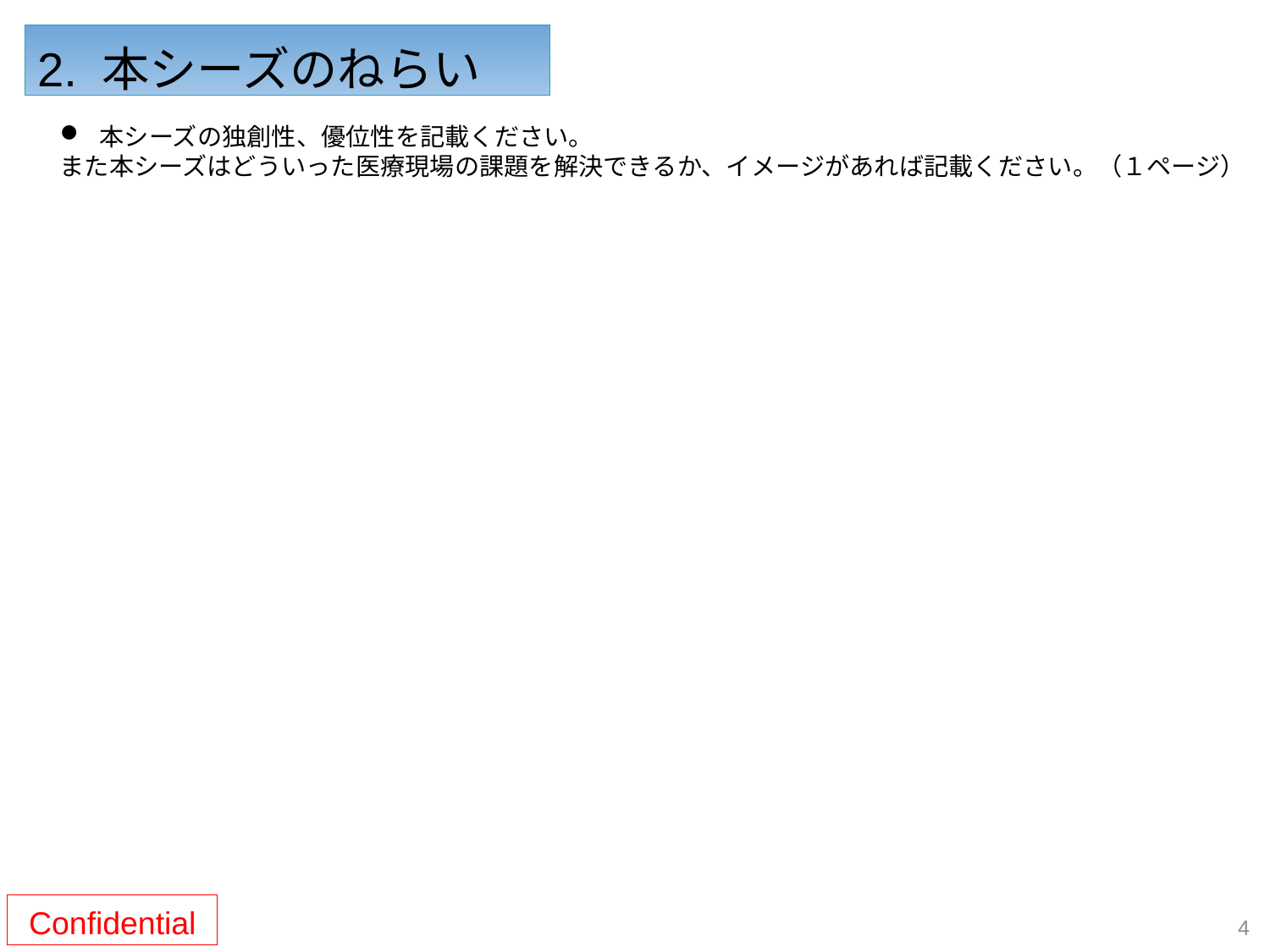

2. 本シーズのねらい
本シーズの独創性、優位性を記載ください。
また本シーズはどういった医療現場の課題を解決できるか、イメージがあれば記載ください。（１ページ）
4